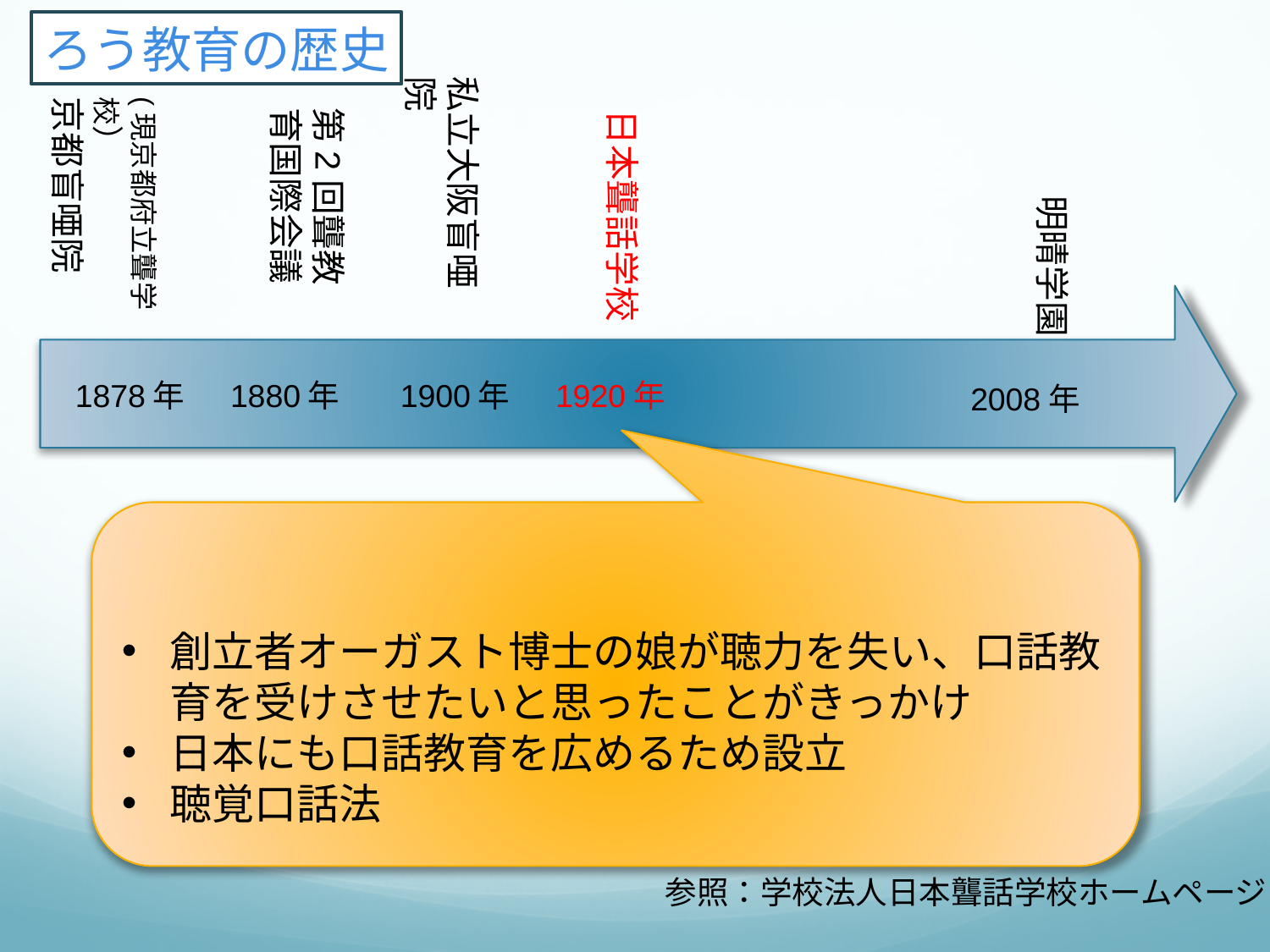

ろう教育の歴史
私立大阪盲唖院
(現京都府立聾学校）
京都盲唖院
第2回聾教育国際会議
日本聾話学校
明晴学園

1878年
1880年
1900年
1920年
2008年

創立者オーガスト博士の娘が聴力を失い、口話教育を受けさせたいと思ったことがきっかけ
日本にも口話教育を広めるため設立
聴覚口話法

参照：学校法人日本聾話学校ホームページ